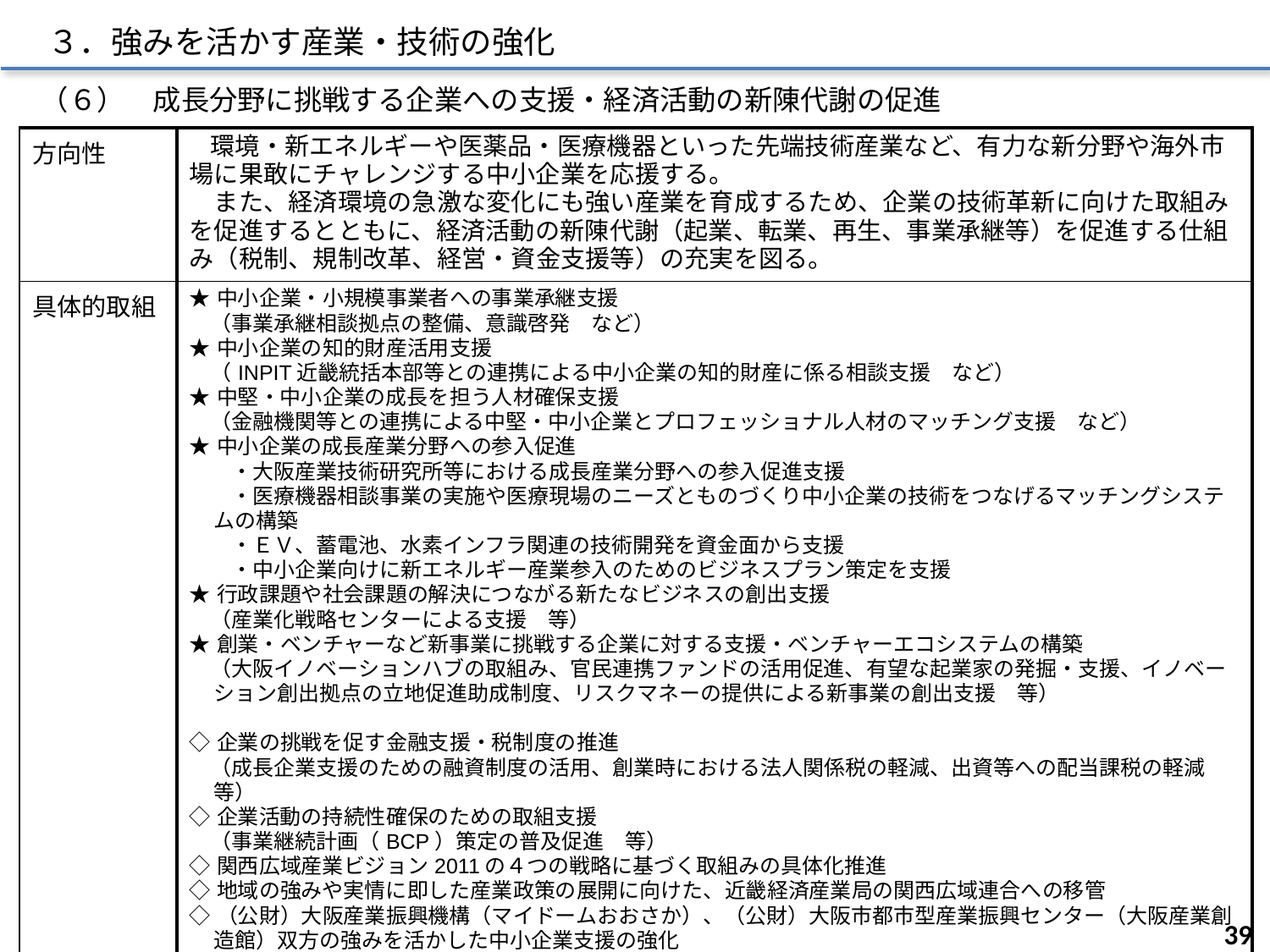

３．強みを活かす産業・技術の強化
（６）　成長分野に挑戦する企業への支援・経済活動の新陳代謝の促進
| 方向性 | 環境・新エネルギーや医薬品・医療機器といった先端技術産業など、有力な新分野や海外市場に果敢にチャレンジする中小企業を応援する。 　また、経済環境の急激な変化にも強い産業を育成するため、企業の技術革新に向けた取組みを促進するとともに、経済活動の新陳代謝（起業、転業、再生、事業承継等）を促進する仕組み（税制、規制改革、経営・資金支援等）の充実を図る。 |
| --- | --- |
| 具体的取組 | ★中小企業・小規模事業者への事業承継支援 　（事業承継相談拠点の整備、意識啓発　など） ★中小企業の知的財産活用支援 　（INPIT近畿統括本部等との連携による中小企業の知的財産に係る相談支援　など） ★中堅・中小企業の成長を担う人材確保支援 　（金融機関等との連携による中堅・中小企業とプロフェッショナル人材のマッチング支援　など） ★中小企業の成長産業分野への参入促進 　　・大阪産業技術研究所等における成長産業分野への参入促進支援 　　・医療機器相談事業の実施や医療現場のニーズとものづくり中小企業の技術をつなげるマッチングシステムの構築 　　・ＥＶ、蓄電池、水素インフラ関連の技術開発を資金面から支援 　　・中小企業向けに新エネルギー産業参入のためのビジネスプラン策定を支援 ★行政課題や社会課題の解決につながる新たなビジネスの創出支援 　（産業化戦略センターによる支援　等） ★創業・ベンチャーなど新事業に挑戦する企業に対する支援・ベンチャーエコシステムの構築 　（大阪イノベーションハブの取組み、官民連携ファンドの活用促進、有望な起業家の発掘・支援、イノベーション創出拠点の立地促進助成制度、リスクマネーの提供による新事業の創出支援　等） ◇企業の挑戦を促す金融支援・税制度の推進 　（成長企業支援のための融資制度の活用、創業時における法人関係税の軽減、出資等への配当課税の軽減　等） ◇企業活動の持続性確保のための取組支援 　（事業継続計画（BCP）策定の普及促進　等） ◇関西広域産業ビジョン2011の４つの戦略に基づく取組みの具体化推進 ◇地域の強みや実情に即した産業政策の展開に向けた、近畿経済産業局の関西広域連合への移管 ◇（公財）大阪産業振興機構（マイドームおおさか）、（公財）大阪市都市型産業振興センター（大阪産業創造館）双方の強みを活かした中小企業支援の強化 |
39